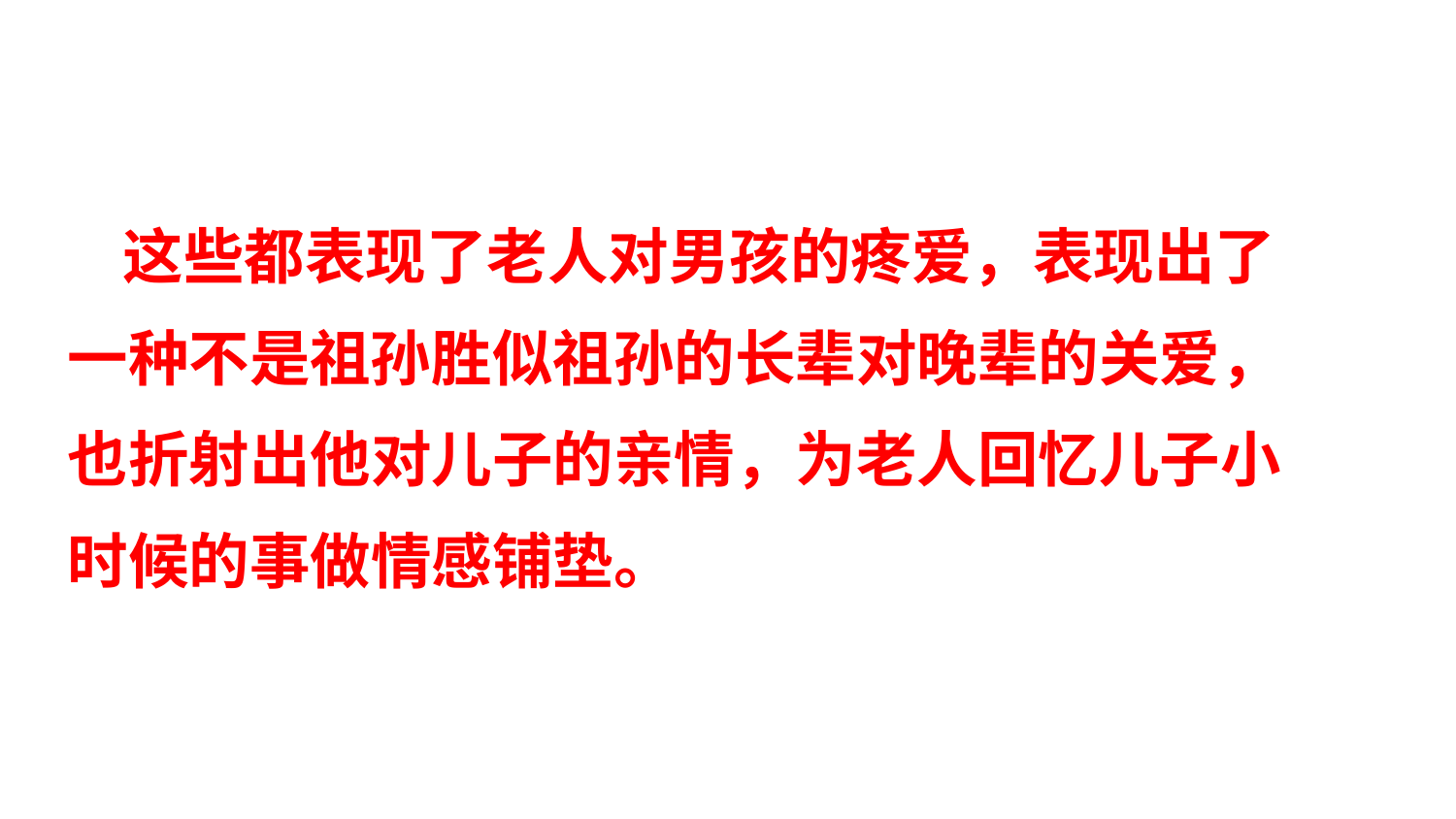

这些都表现了老人对男孩的疼爱，表现出了一种不是祖孙胜似祖孙的长辈对晚辈的关爱，也折射出他对儿子的亲情，为老人回忆儿子小时候的事做情感铺垫。